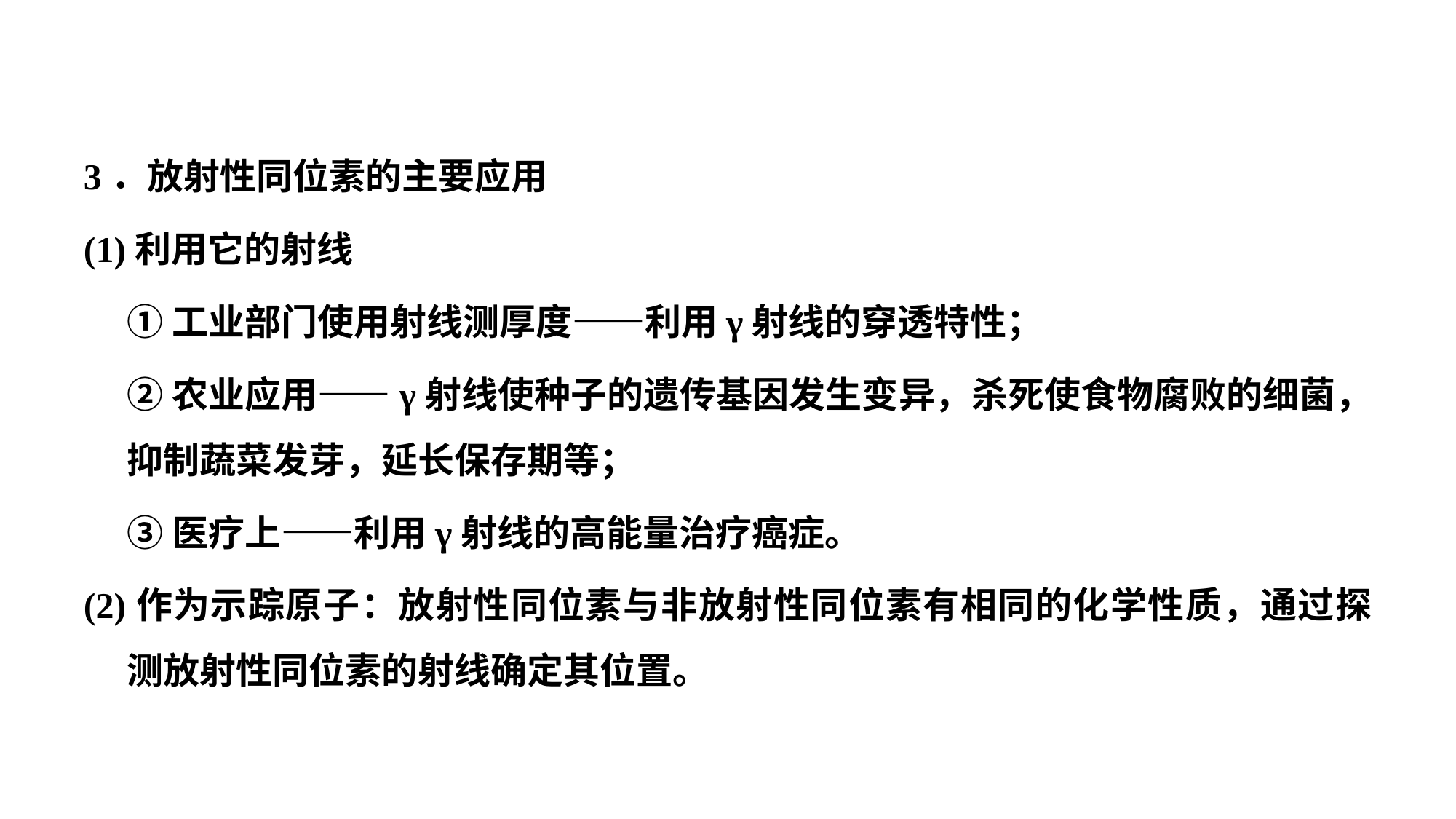

3．放射性同位素的主要应用
(1)利用它的射线
	①工业部门使用射线测厚度——利用γ射线的穿透特性；
	②农业应用——γ射线使种子的遗传基因发生变异，杀死使食物腐败的细菌，抑制蔬菜发芽，延长保存期等；
	③医疗上——利用γ射线的高能量治疗癌症。
(2)作为示踪原子：放射性同位素与非放射性同位素有相同的化学性质，通过探测放射性同位素的射线确定其位置。